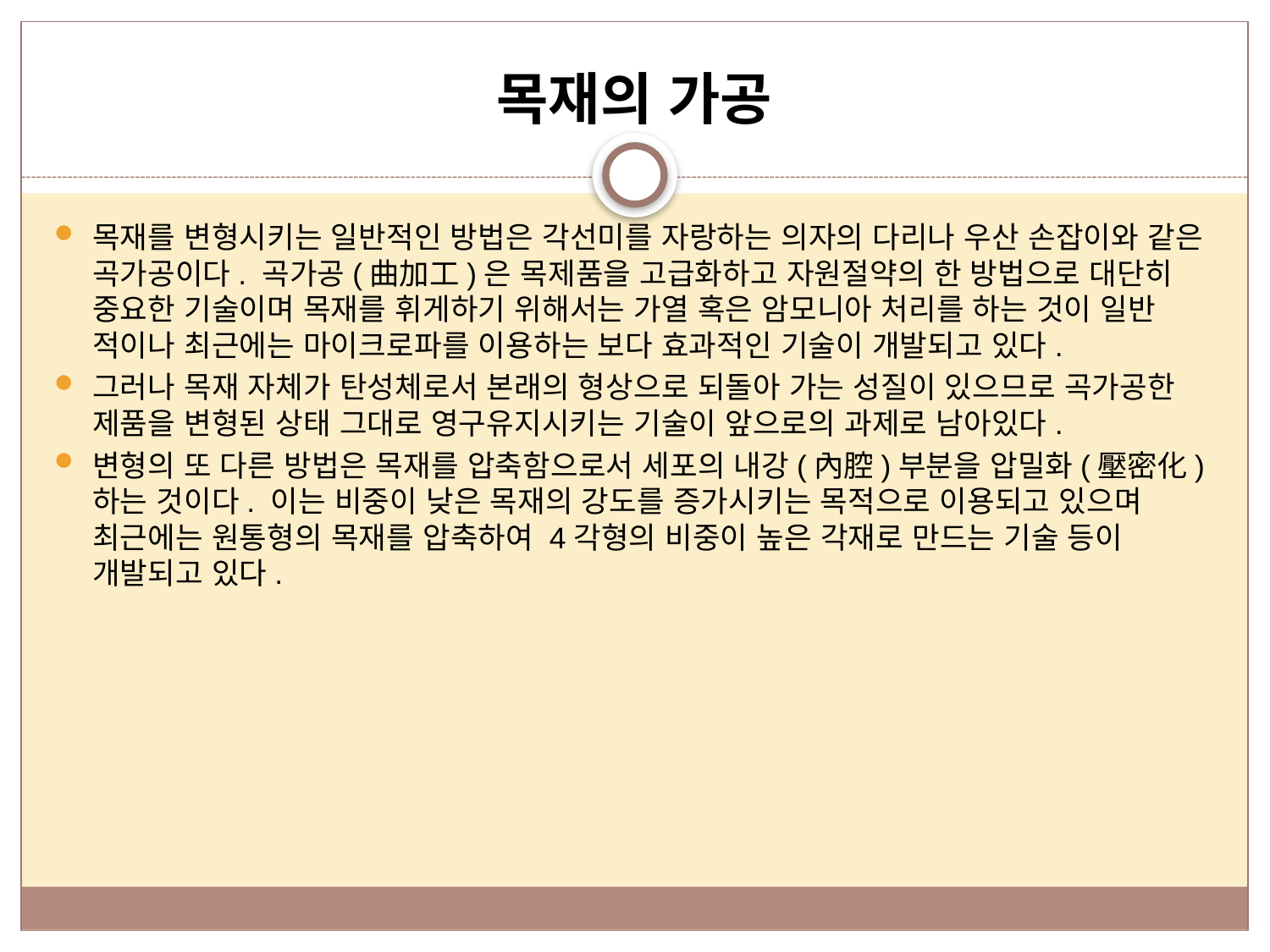

# 목재의 가공
목재를 변형시키는 일반적인 방법은 각선미를 자랑하는 의자의 다리나 우산 손잡이와 같은 곡가공이다. 곡가공(曲加工)은 목제품을 고급화하고 자원절약의 한 방법으로 대단히 중요한 기술이며 목재를 휘게하기 위해서는 가열 혹은 암모니아 처리를 하는 것이 일반 적이나 최근에는 마이크로파를 이용하는 보다 효과적인 기술이 개발되고 있다.
그러나 목재 자체가 탄성체로서 본래의 형상으로 되돌아 가는 성질이 있으므로 곡가공한 제품을 변형된 상태 그대로 영구유지시키는 기술이 앞으로의 과제로 남아있다.
변형의 또 다른 방법은 목재를 압축함으로서 세포의 내강(內腔)부분을 압밀화(壓密化) 하는 것이다. 이는 비중이 낮은 목재의 강도를 증가시키는 목적으로 이용되고 있으며 최근에는 원통형의 목재를 압축하여 4각형의 비중이 높은 각재로 만드는 기술 등이 개발되고 있다.